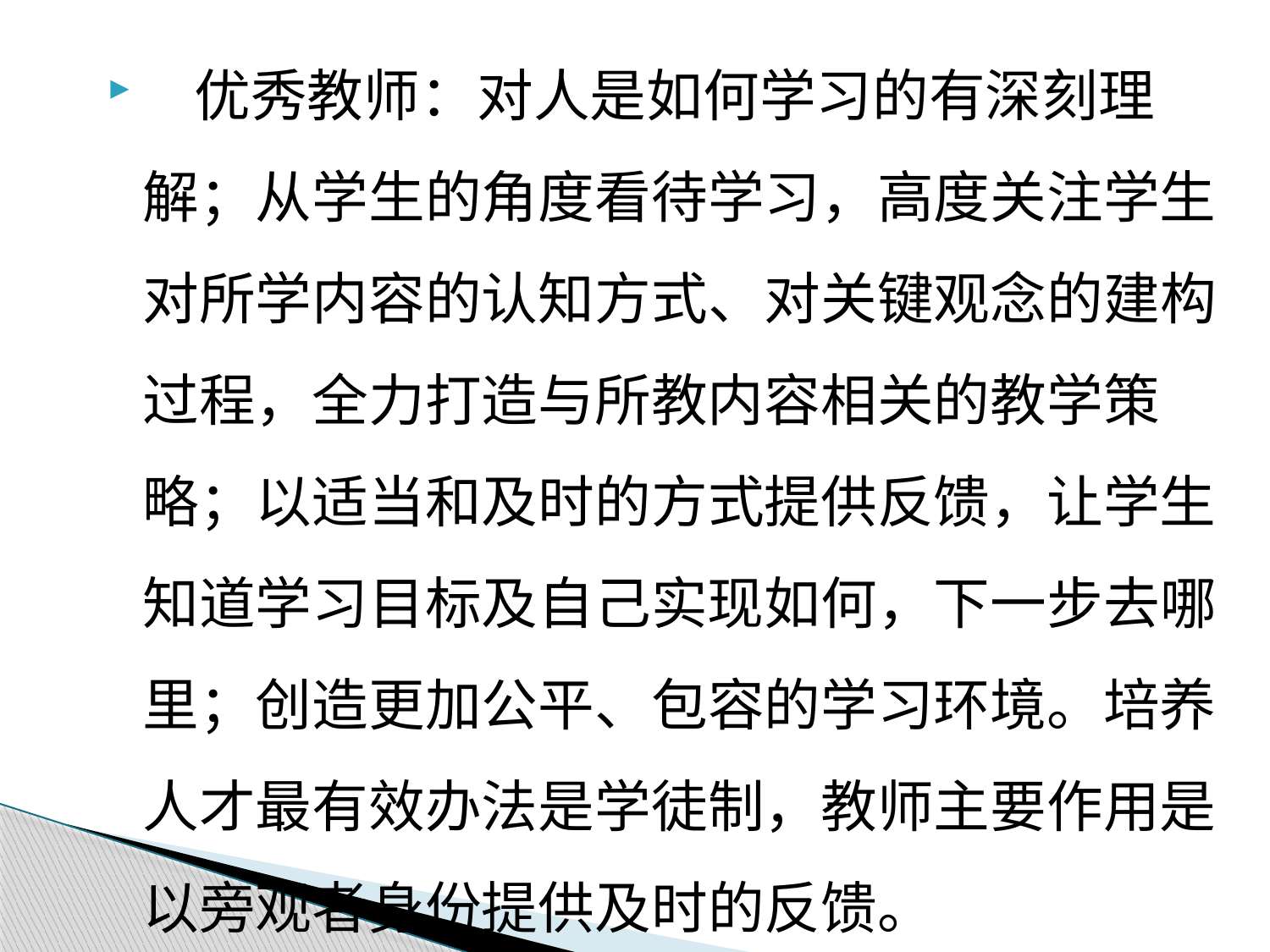

优秀教师：对人是如何学习的有深刻理解；从学生的角度看待学习，高度关注学生对所学内容的认知方式、对关键观念的建构过程，全力打造与所教内容相关的教学策略；以适当和及时的方式提供反馈，让学生知道学习目标及自己实现如何，下一步去哪里；创造更加公平、包容的学习环境。培养人才最有效办法是学徒制，教师主要作用是以旁观者身份提供及时的反馈。

#